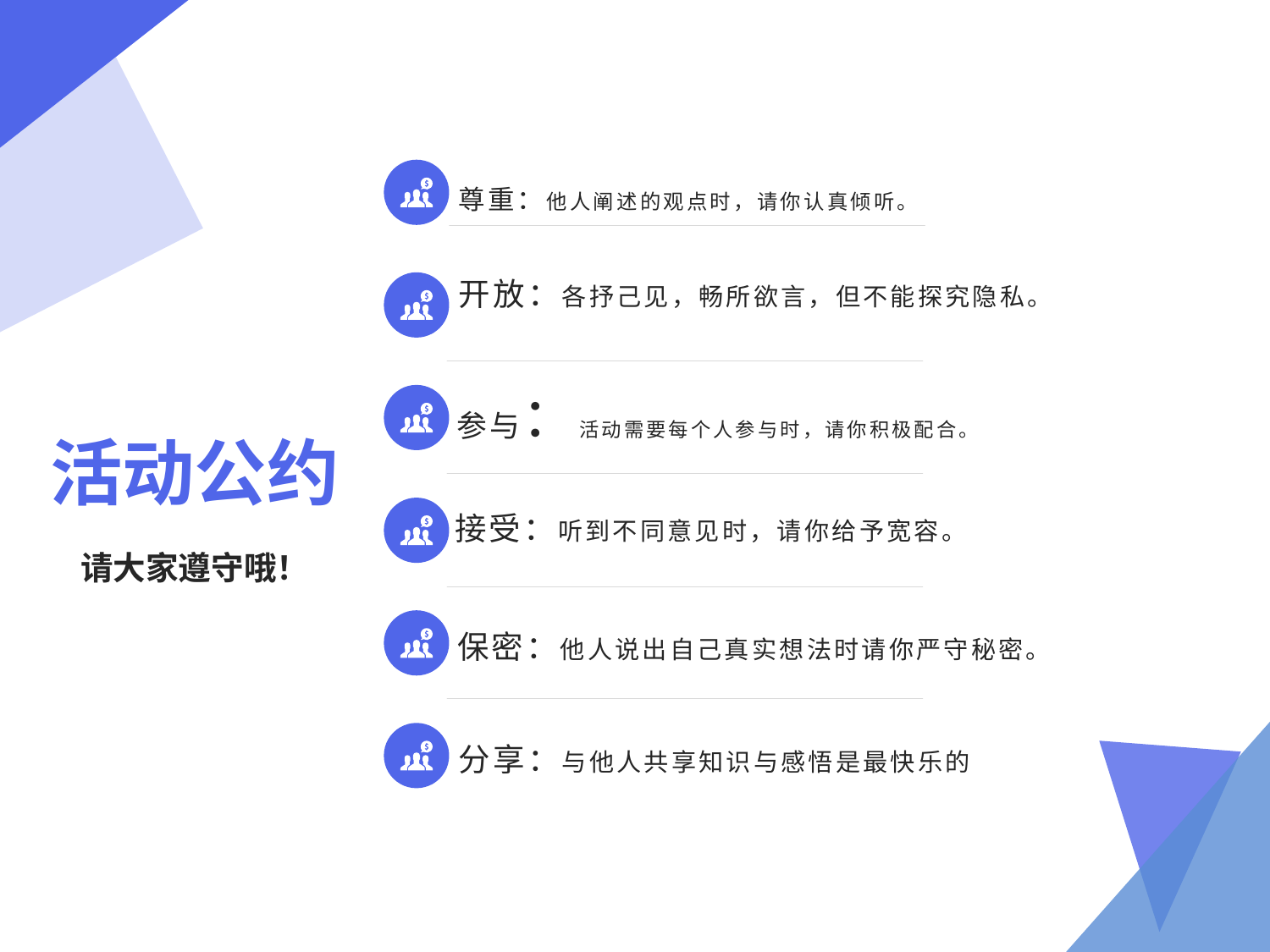

尊重：他人阐述的观点时，请你认真倾听。

开放：各抒己见，畅所欲言，但不能探究隐私。

参与：活动需要每个人参与时，请你积极配合。

活动公约

接受：听到不同意见时，请你给予宽容。

请大家遵守哦！

保密：他人说出自己真实想法时请你严守秘密。

分享：与他人共享知识与感悟是最快乐的